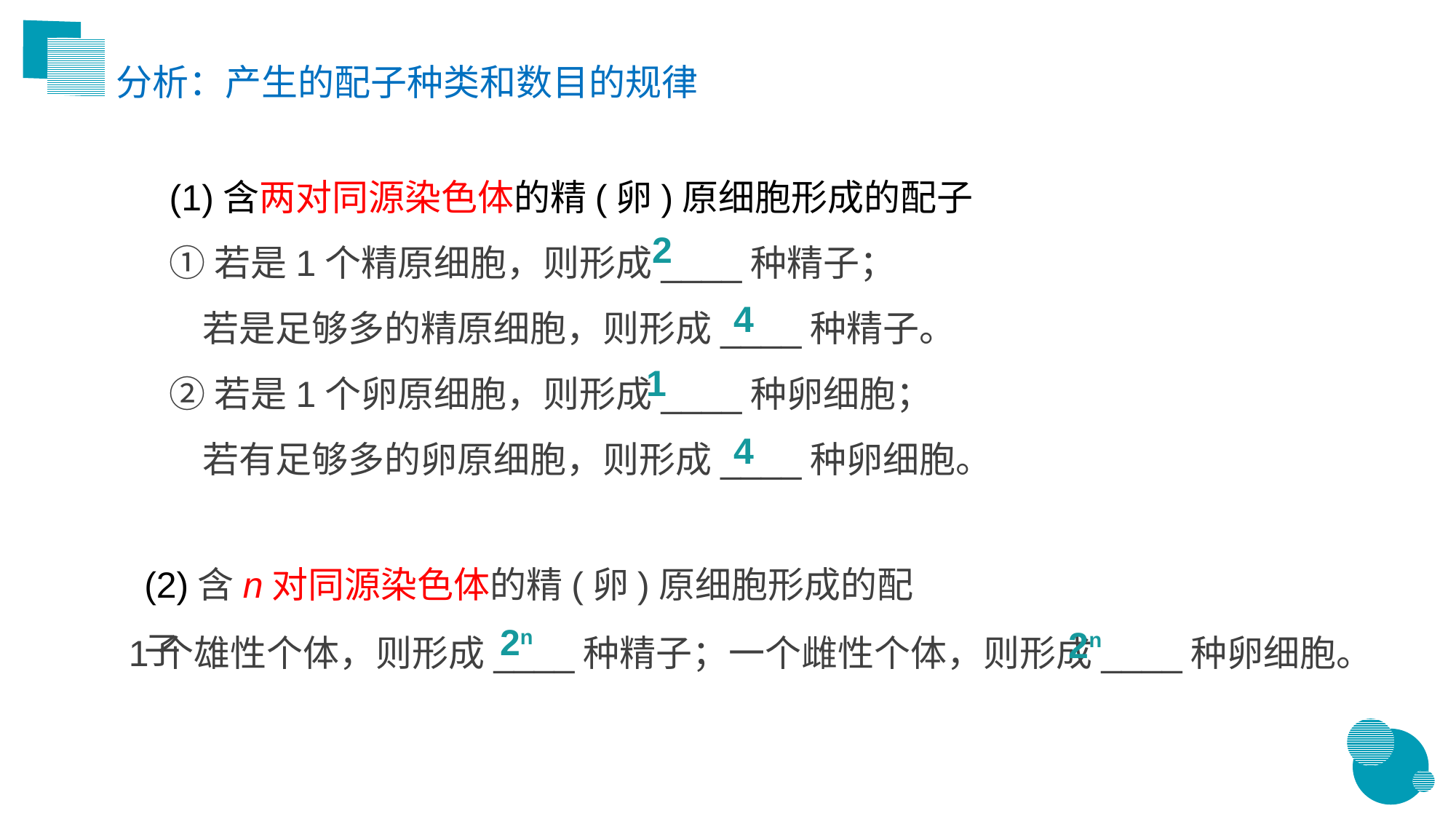

分析：产生的配子种类和数目的规律
(1)含两对同源染色体的精(卵)原细胞形成的配子
①若是1个精原细胞，则形成____种精子；
   若是足够多的精原细胞，则形成____种精子。
②若是1个卵原细胞，则形成____种卵细胞；
   若有足够多的卵原细胞，则形成____种卵细胞。
2
4
1
4
(2)含n对同源染色体的精(卵)原细胞形成的配子
1个雄性个体，则形成____种精子；一个雌性个体，则形成____种卵细胞。
2n
2n